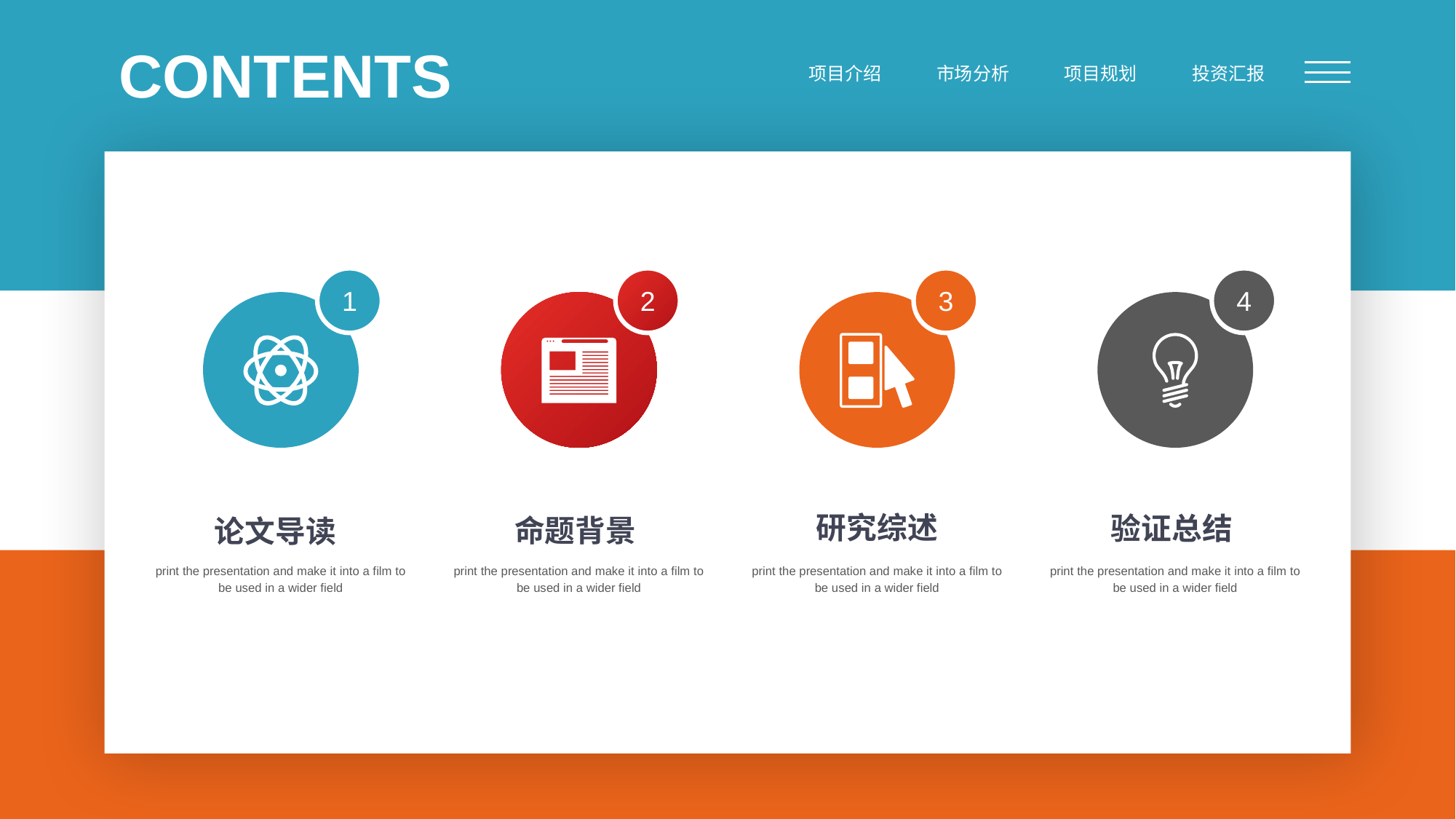

CONTENTS
项目介绍
市场分析
项目规划
投资汇报

1

2

3

4

研究综述
print the presentation and make it into a film to be used in a wider field
验证总结
print the presentation and make it into a film to be used in a wider field
命题背景
print the presentation and make it into a film to be used in a wider field
论文导读
print the presentation and make it into a film to be used in a wider field